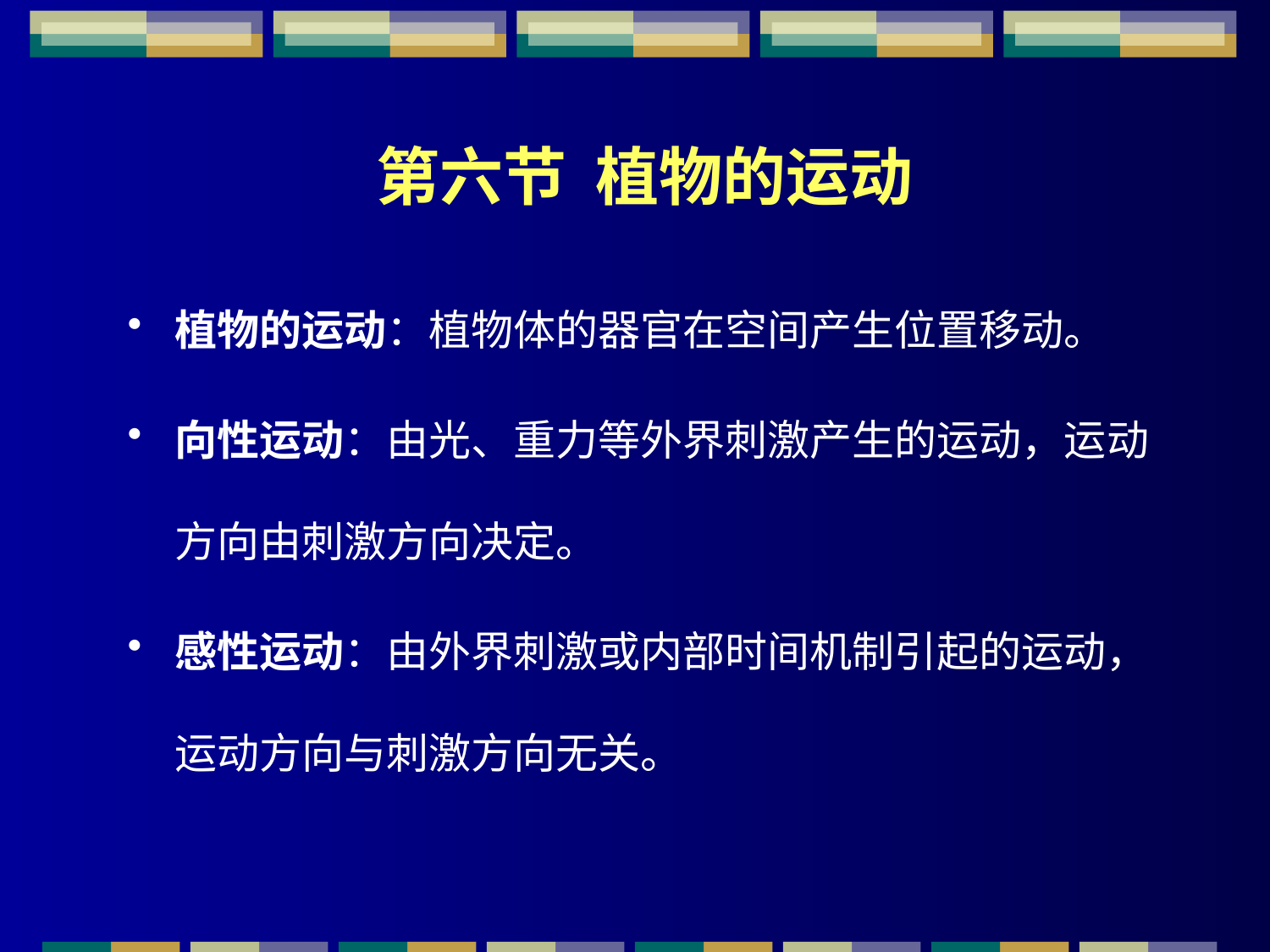

# 第六节  植物的运动
植物的运动：植物体的器官在空间产生位置移动。
向性运动：由光、重力等外界刺激产生的运动，运动方向由刺激方向决定。
感性运动：由外界刺激或内部时间机制引起的运动，运动方向与刺激方向无关。